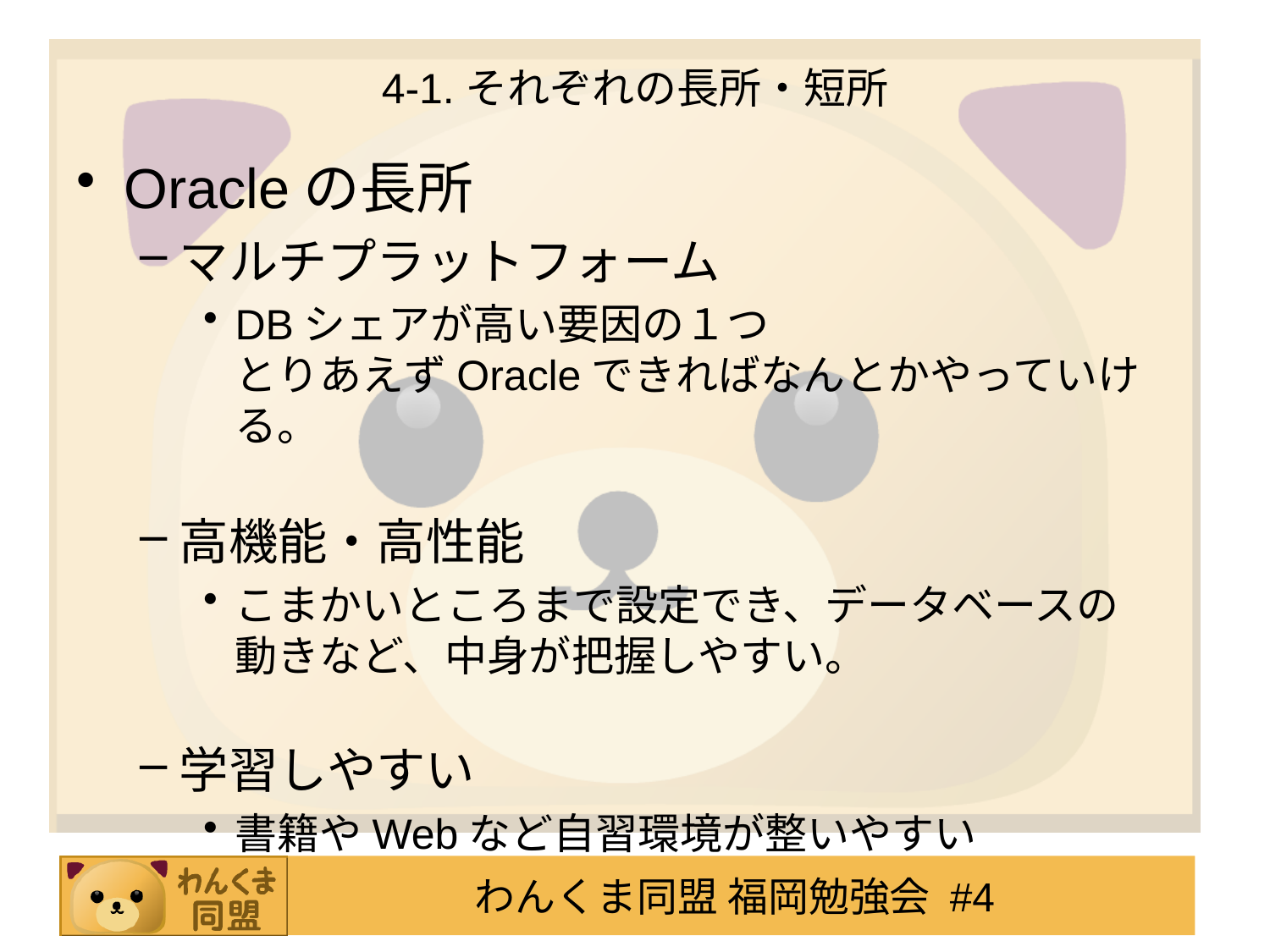

# 4-1.それぞれの長所・短所
Oracleの長所
マルチプラットフォーム
DBシェアが高い要因の１つ
とりあえずOracleできればなんとかやっていける。
高機能・高性能
こまかいところまで設定でき、データベースの
動きなど、中身が把握しやすい。

学習しやすい
書籍やWebなど自習環境が整いやすい